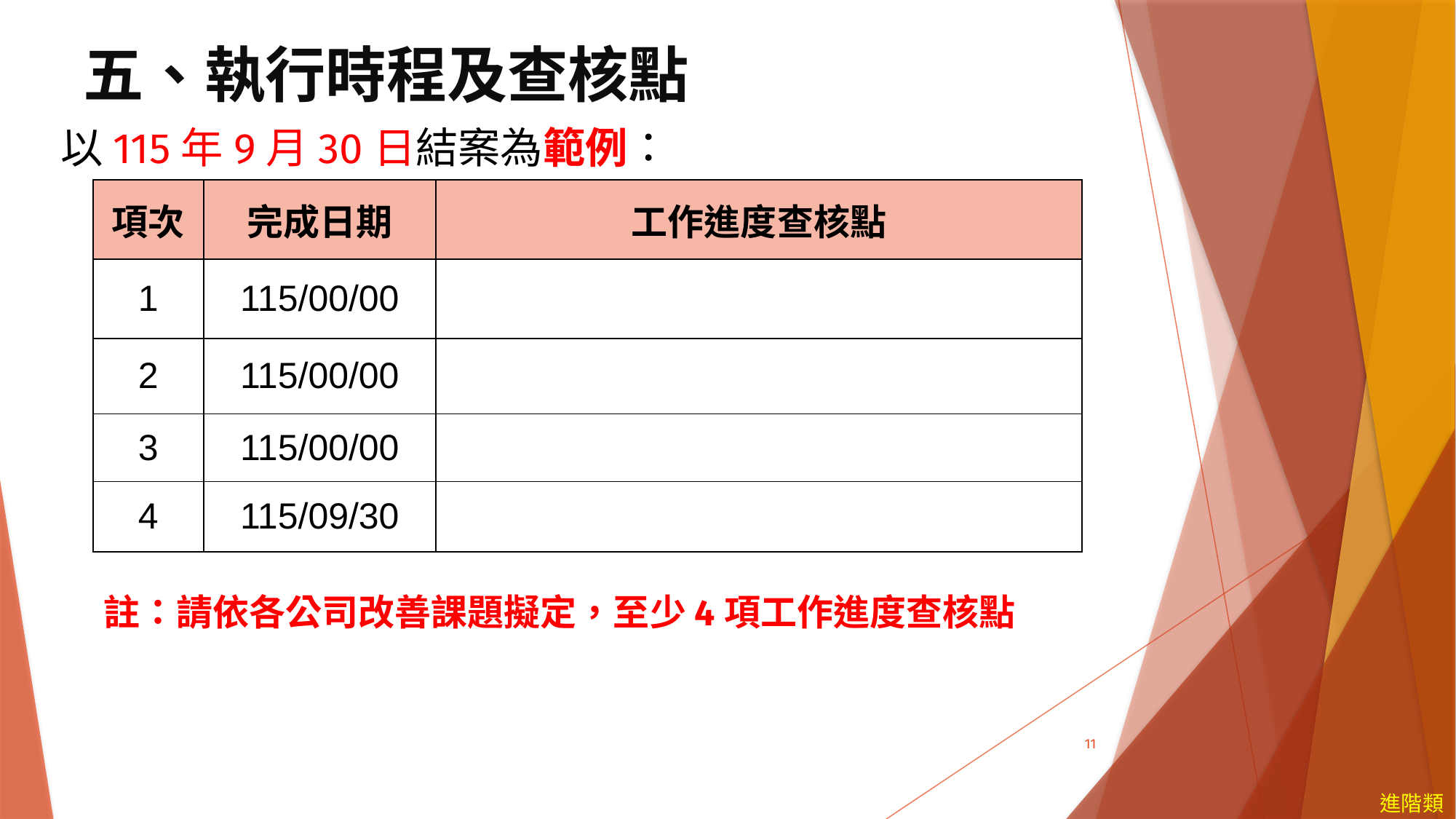

五、執行時程及查核點
以115年9月30日結案為範例：
| 項次 | 完成日期 | 工作進度查核點 |
| --- | --- | --- |
| 1 | 115/00/00 |  |
| 2 | 115/00/00 |  |
| 3 | 115/00/00 |  |
| 4 | 115/09/30 |  |
註：請依各公司改善課題擬定，至少4項工作進度查核點
11